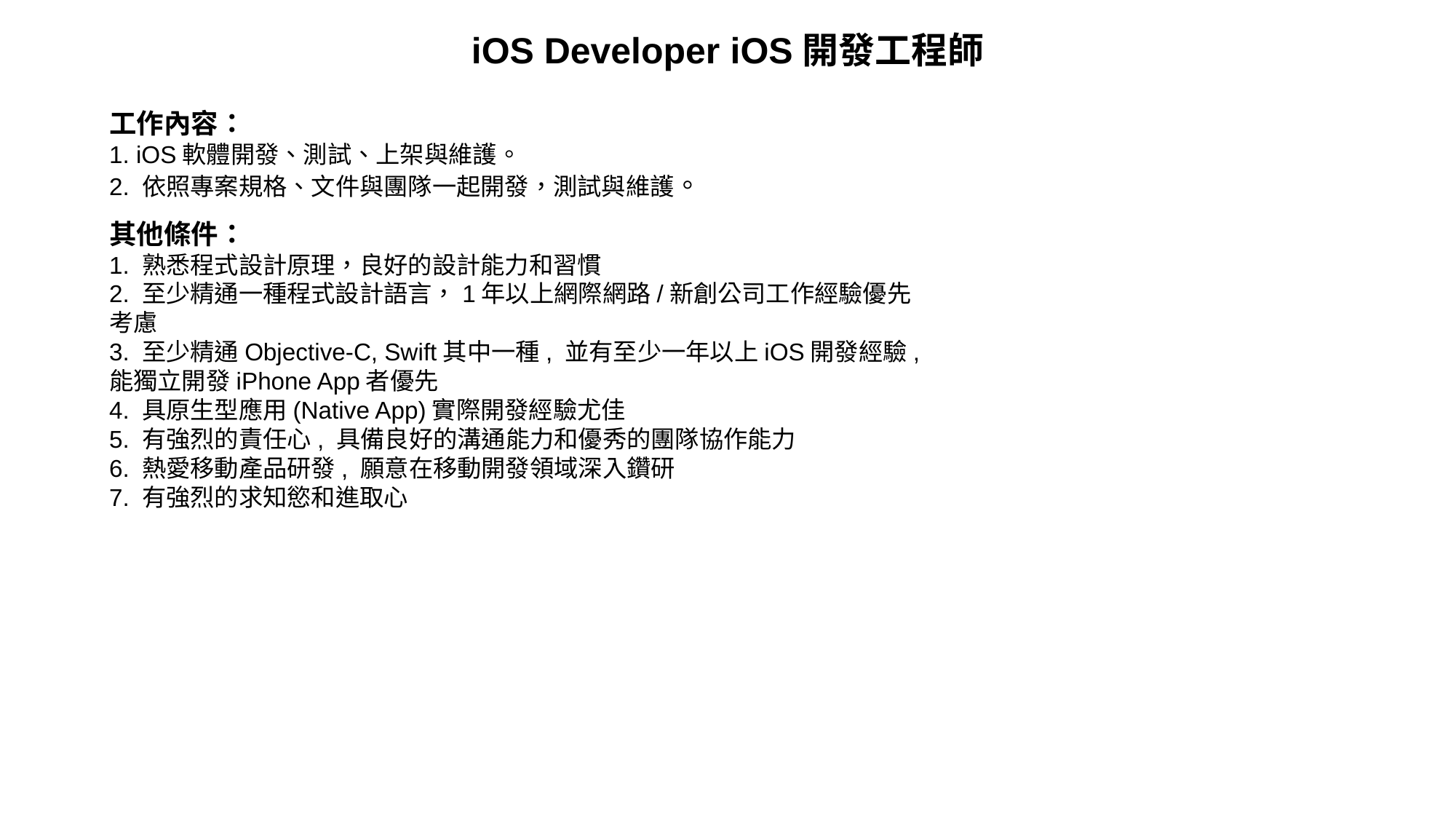

iOS Developer iOS開發工程師
工作內容：
1. iOS軟體開發、測試、上架與維護。
2. 依照專案規格、文件與團隊一起開發，測試與維護。
其他條件：
1. 熟悉程式設計原理，良好的設計能力和習慣
2. 至少精通一種程式設計語言，1年以上網際網路/新創公司工作經驗優先考慮
3. 至少精通Objective-C, Swift其中一種, 並有至少一年以上iOS開發經驗, 能獨立開發iPhone App者優先
4. 具原生型應用(Native App)實際開發經驗尤佳
5. 有強烈的責任心, 具備良好的溝通能力和優秀的團隊協作能力
6. 熱愛移動產品研發, 願意在移動開發領域深入鑽研
7. 有強烈的求知慾和進取心